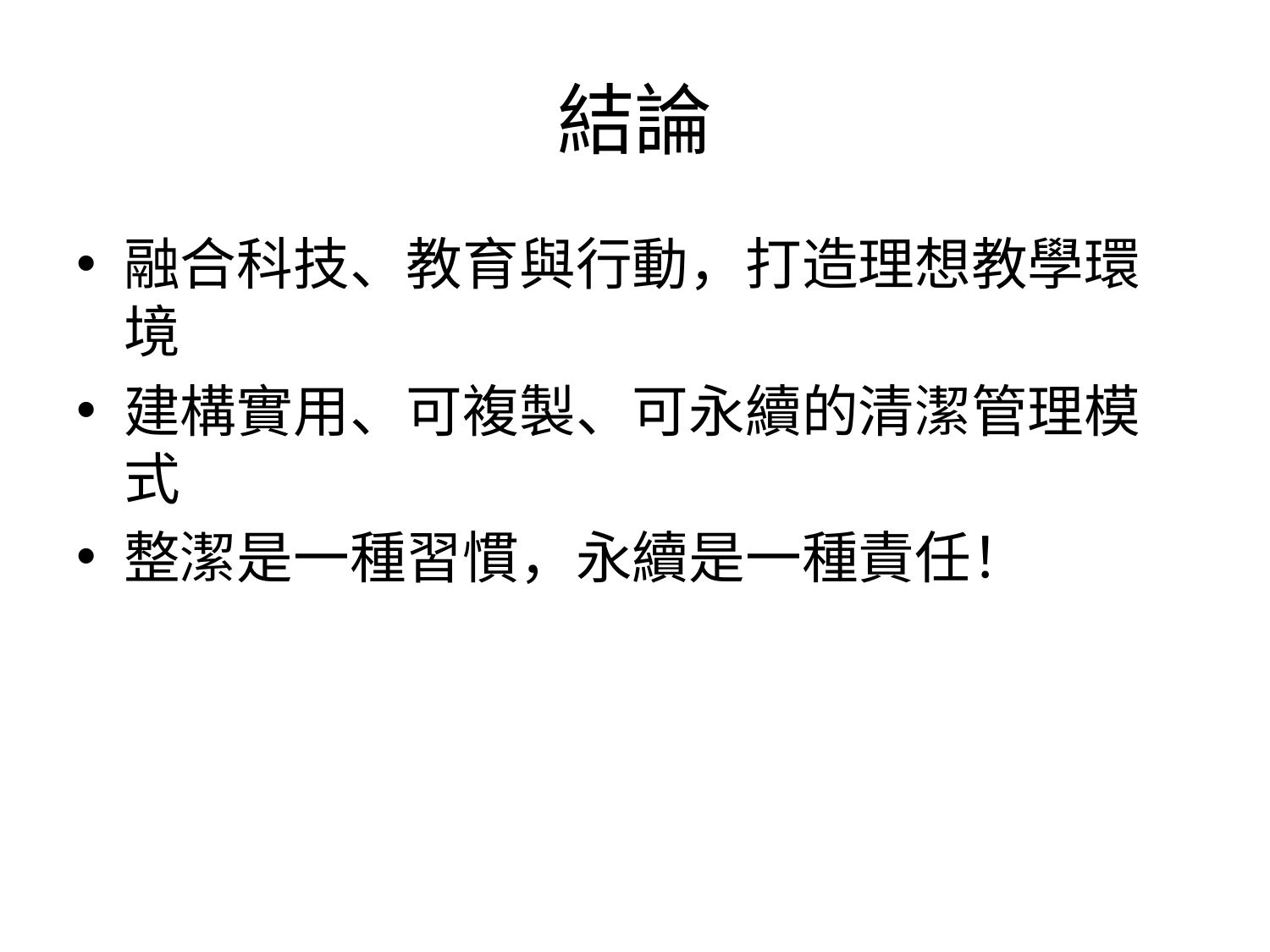

# 結論
融合科技、教育與行動，打造理想教學環境
建構實用、可複製、可永續的清潔管理模式
整潔是一種習慣，永續是一種責任！